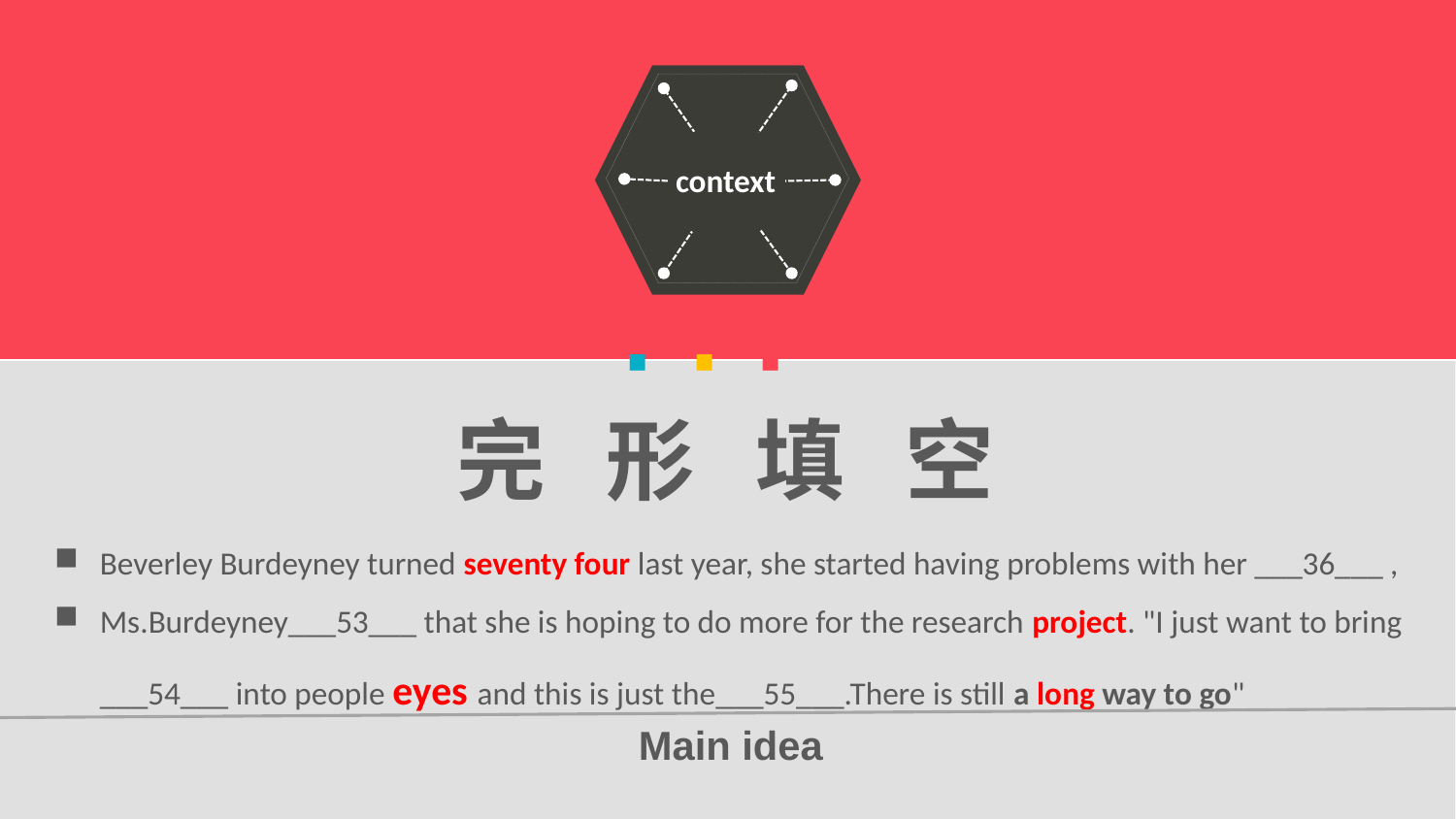

context

· · ·
完   形   填   空
Beverley Burdeyney turned seventy four last year, she started having problems with her ___36___ ,
Ms.Burdeyney___53___ that she is hoping to do more for the research project. "I just want to bring ___54___ into people eyes and this is just the___55___.There is still a long way to go"

Main idea